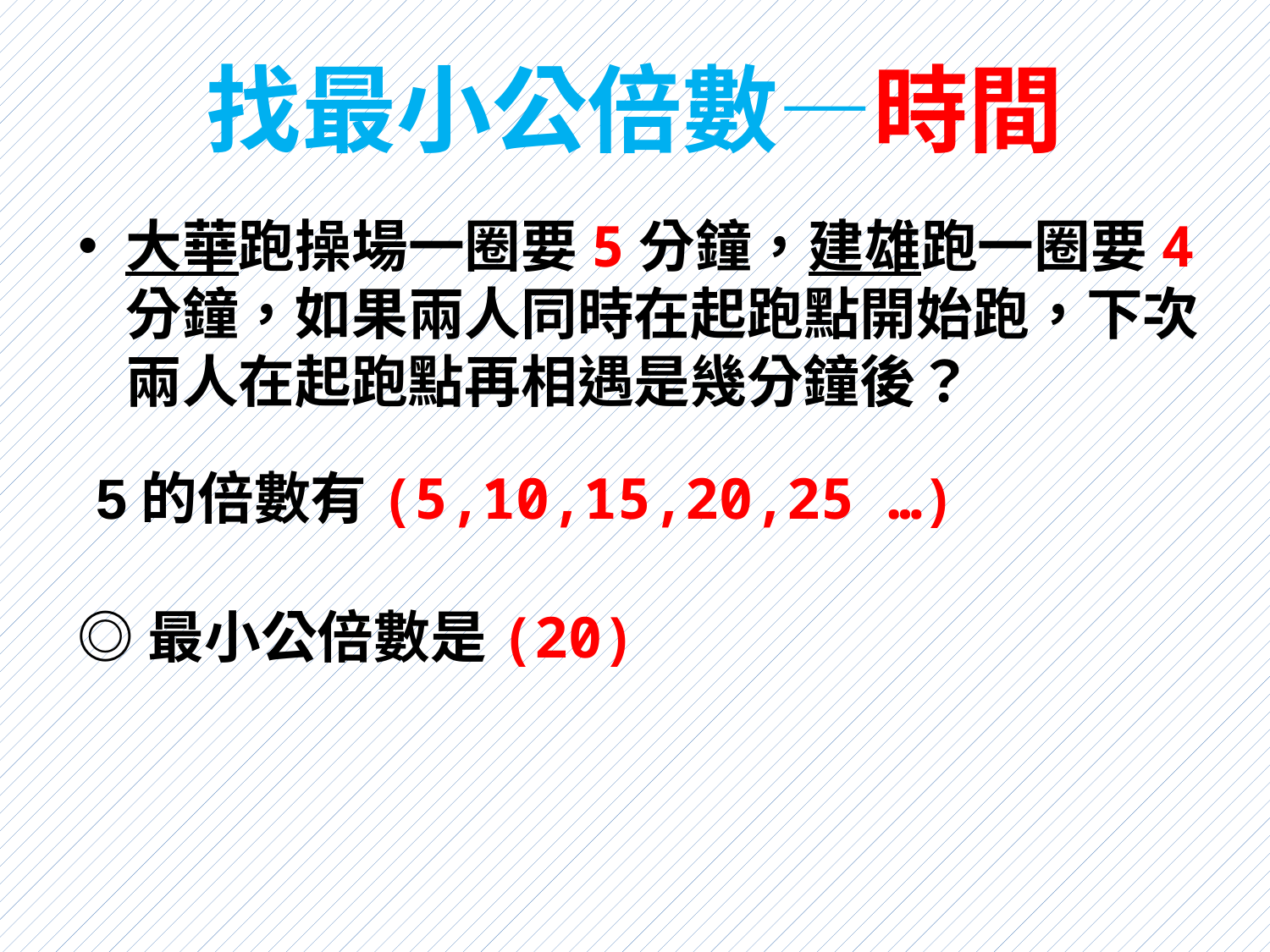

# 找最小公倍數—時間
大華跑操場一圈要5分鐘，建雄跑一圈要4分鐘，如果兩人同時在起跑點開始跑，下次兩人在起跑點再相遇是幾分鐘後？
5的倍數有(5,10,15,20,25 …)
◎最小公倍數是(20)